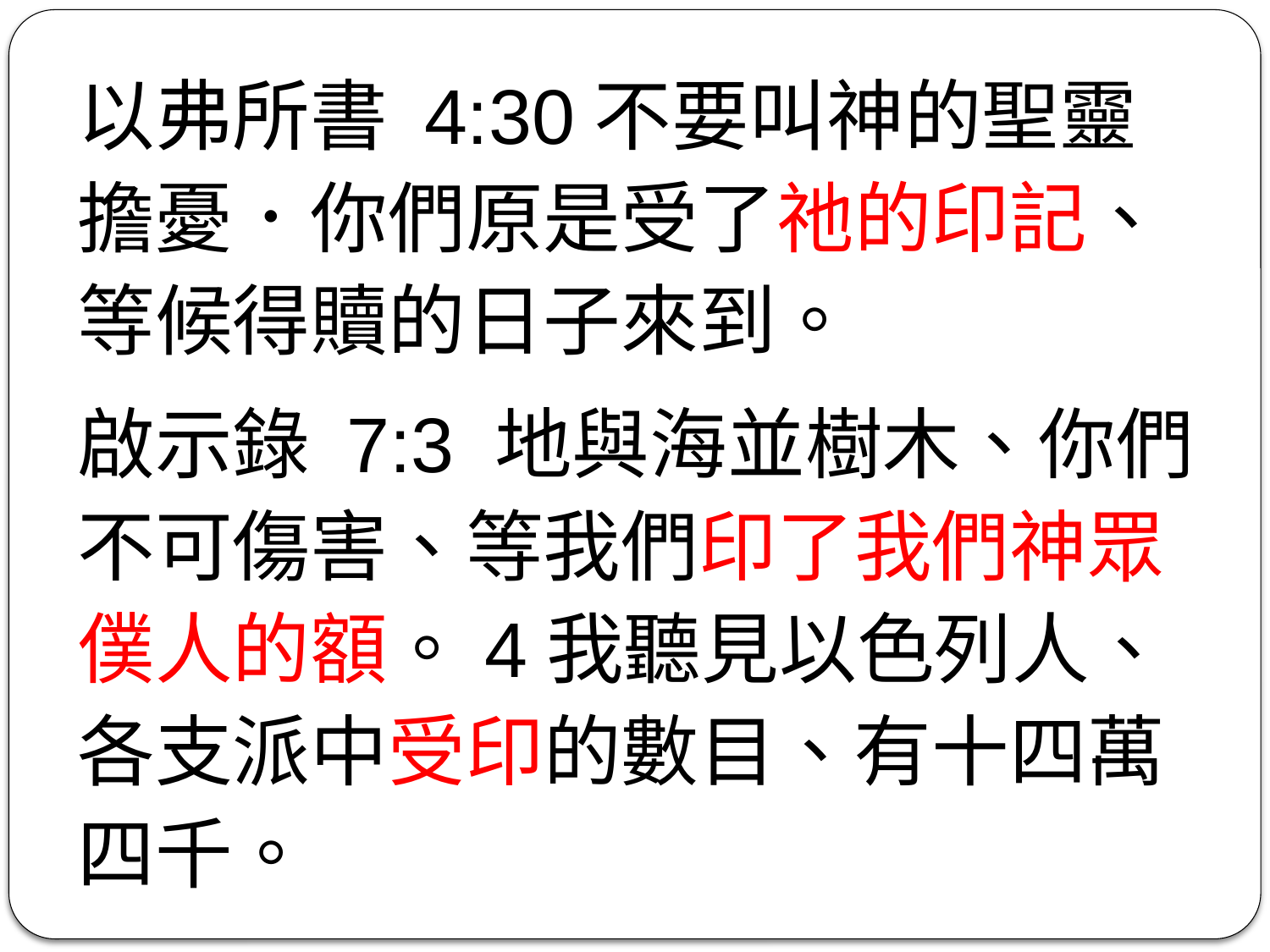

以弗所書 4:30不要叫神的聖靈擔憂．你們原是受了祂的印記、等候得贖的日子來到。
啟示錄 7:3 地與海並樹木、你們不可傷害、等我們印了我們神眾僕人的額。4我聽見以色列人、各支派中受印的數目、有十四萬四千。